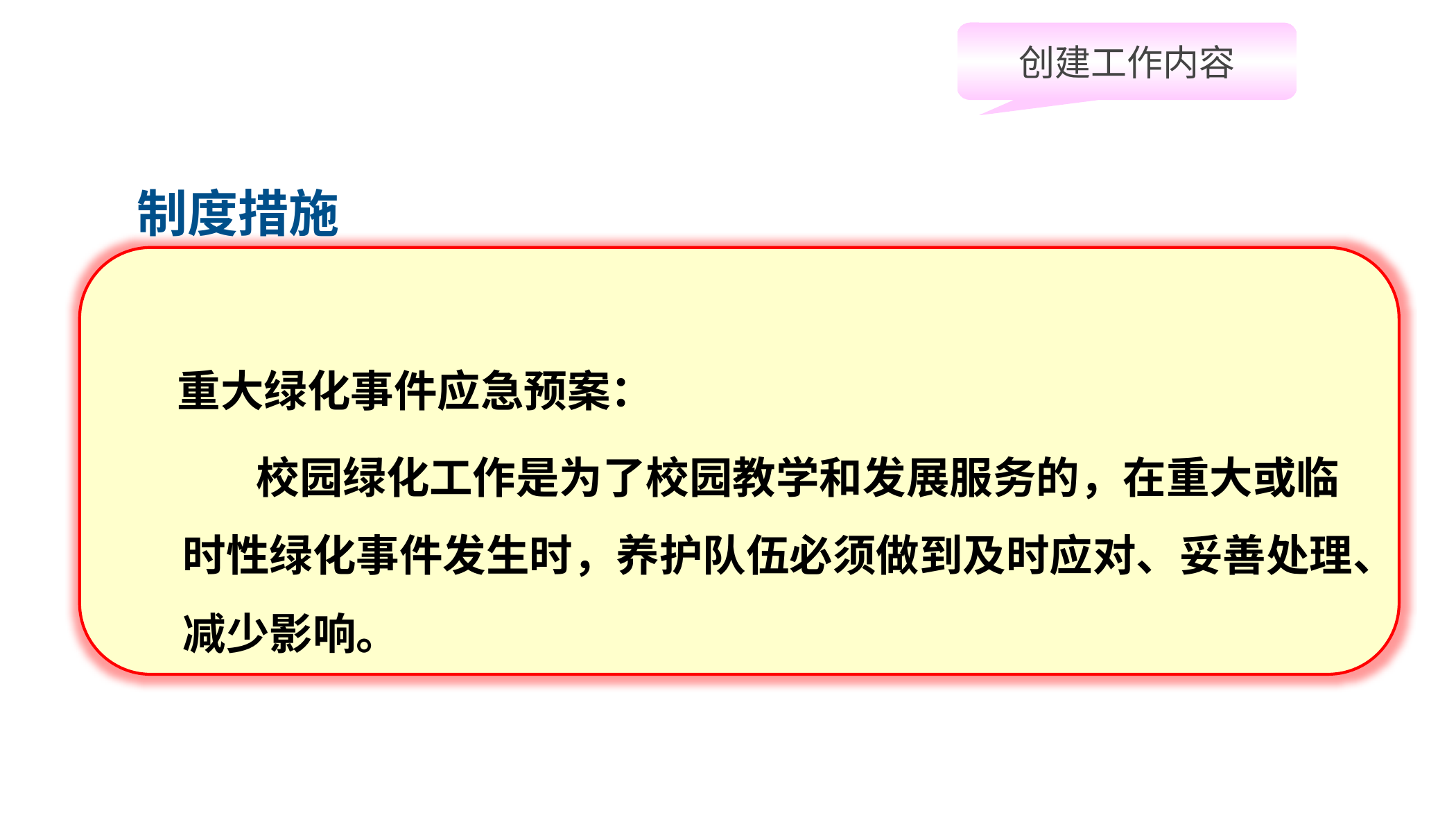

创建工作内容
制度措施

   重大绿化事件应急预案：
           校园绿化工作是为了校园教学和发展服务的，在重大或临时性绿化事件发生时，养护队伍必须做到及时应对、妥善处理、减少影响。